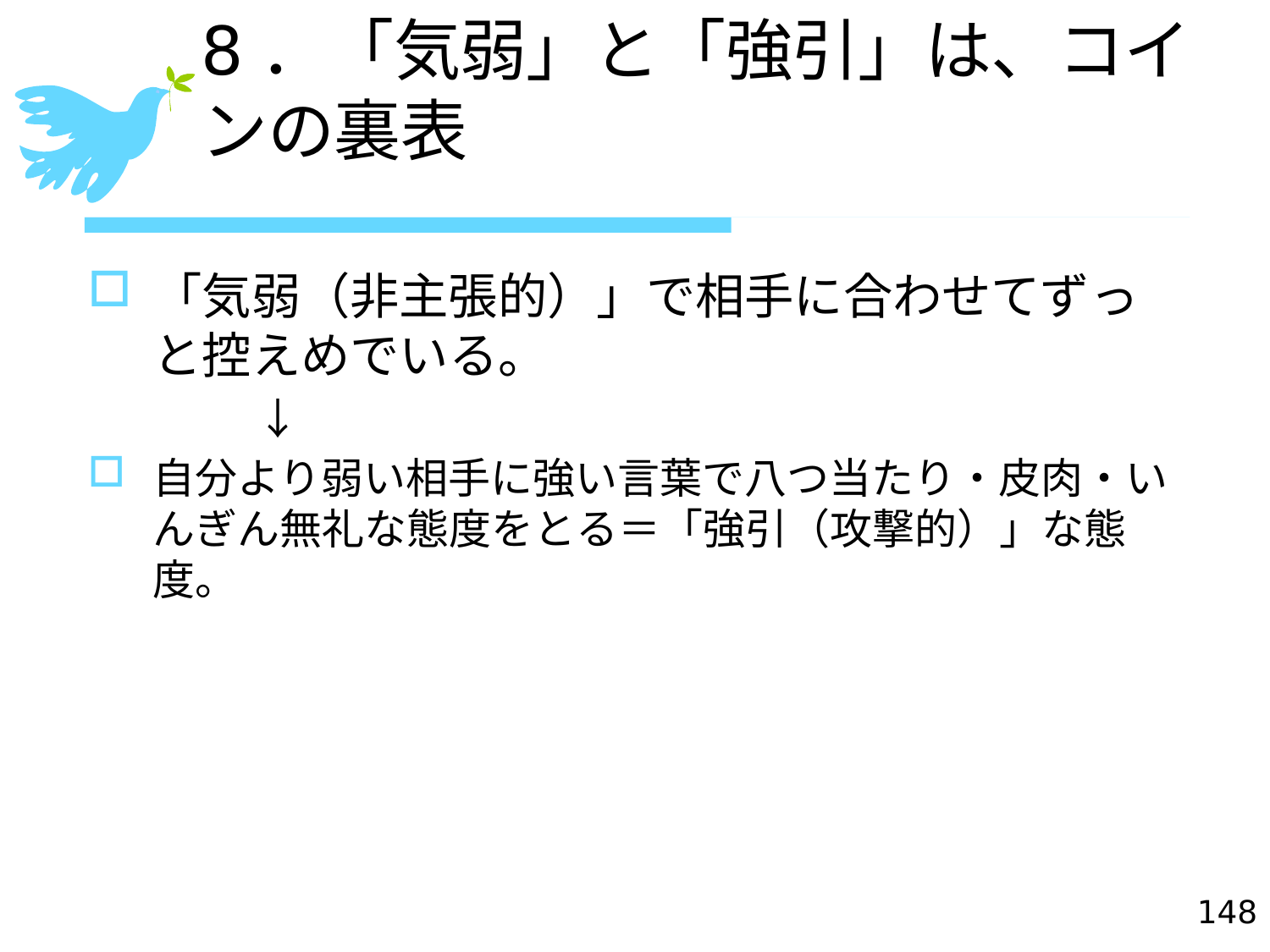

8．「気弱」と「強引」は、コインの裏表
#
「気弱（非主張的）」で相手に合わせてずっと控えめでいる。
　　　　↓
自分より弱い相手に強い言葉で八つ当たり・皮肉・いんぎん無礼な態度をとる＝「強引（攻撃的）」な態度。

148